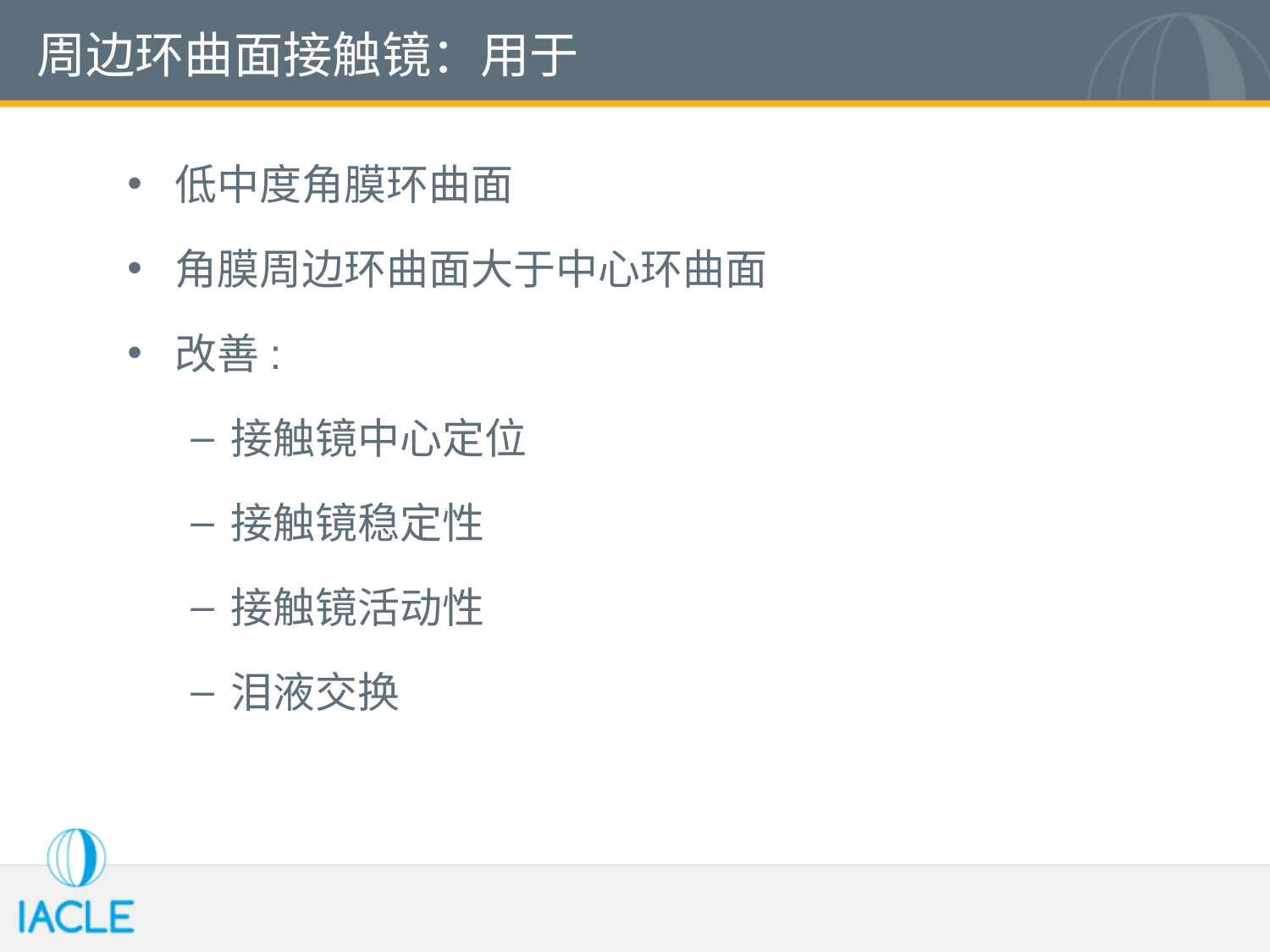

# 周边环曲面接触镜：用于
低中度角膜环曲面
角膜周边环曲面大于中心环曲面
改善:
接触镜中心定位
接触镜稳定性
接触镜活动性
泪液交换